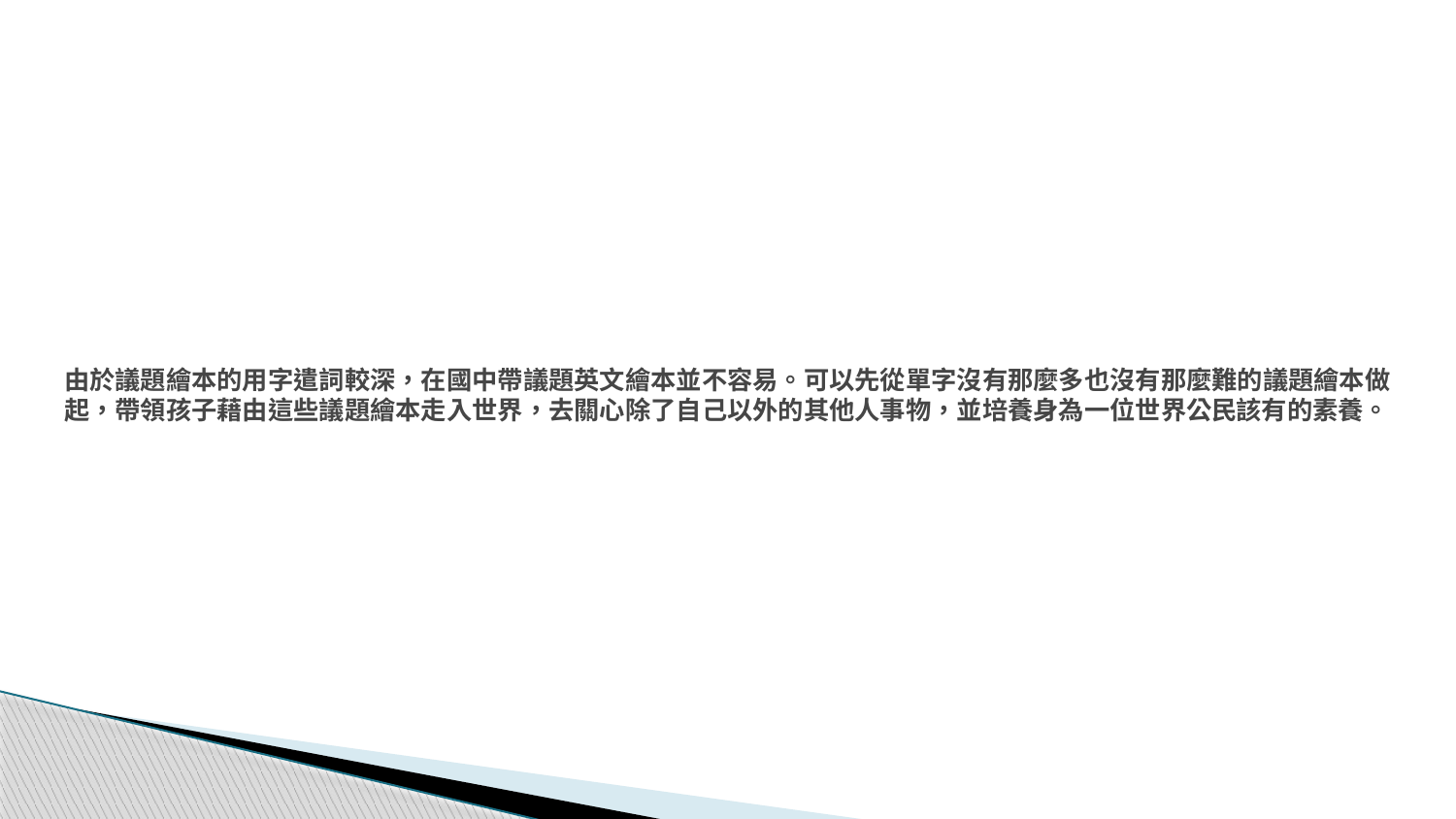

# 由於議題繪本的用字遣詞較深，在國中帶議題英文繪本並不容易。可以先從單字沒有那麼多也沒有那麼難的議題繪本做起，帶領孩子藉由這些議題繪本走入世界，去關心除了自己以外的其他人事物，並培養身為一位世界公民該有的素養。